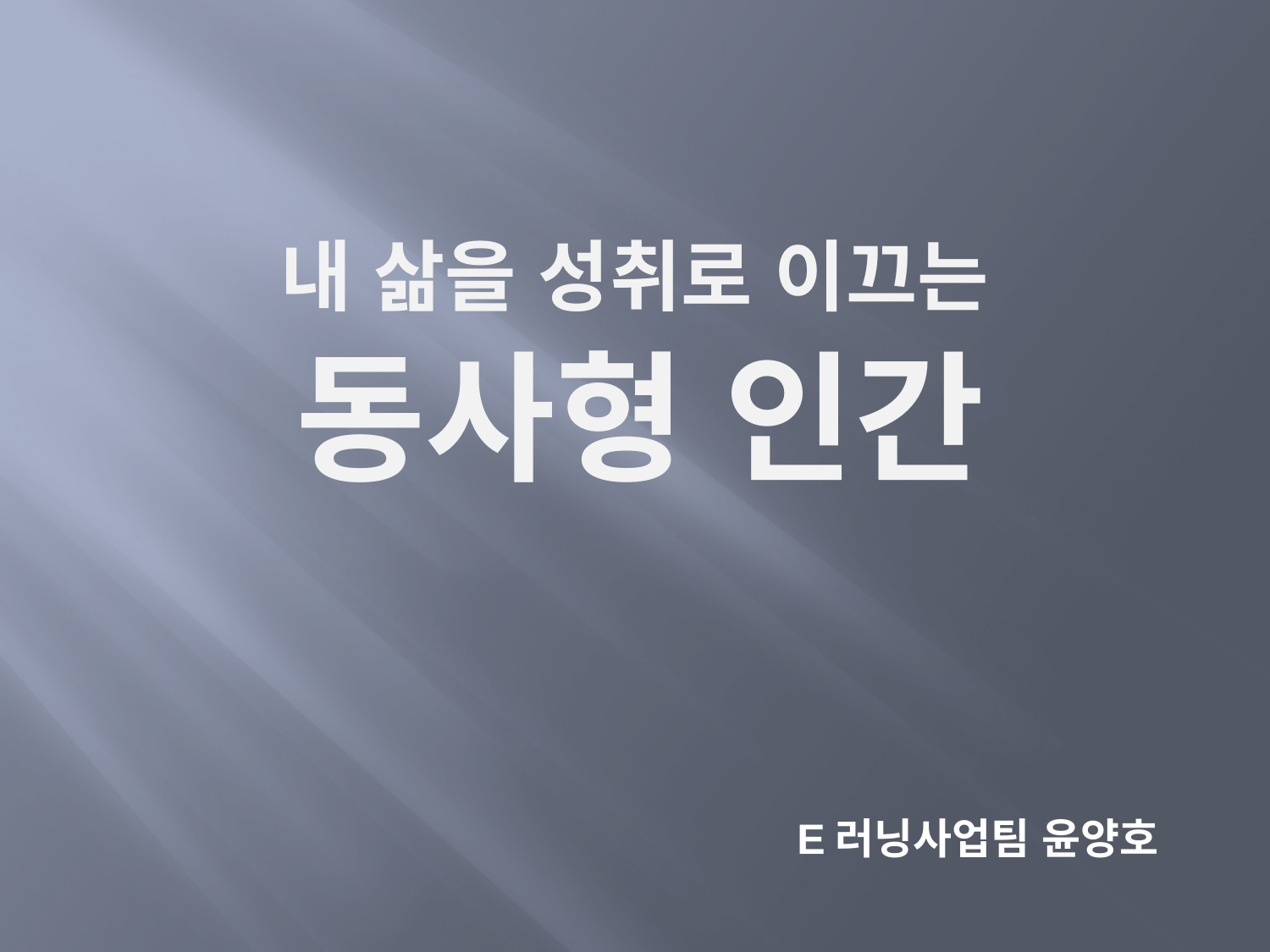

# 내 삶을 성취로 이끄는
동사형 인간
E러닝사업팀 윤양호